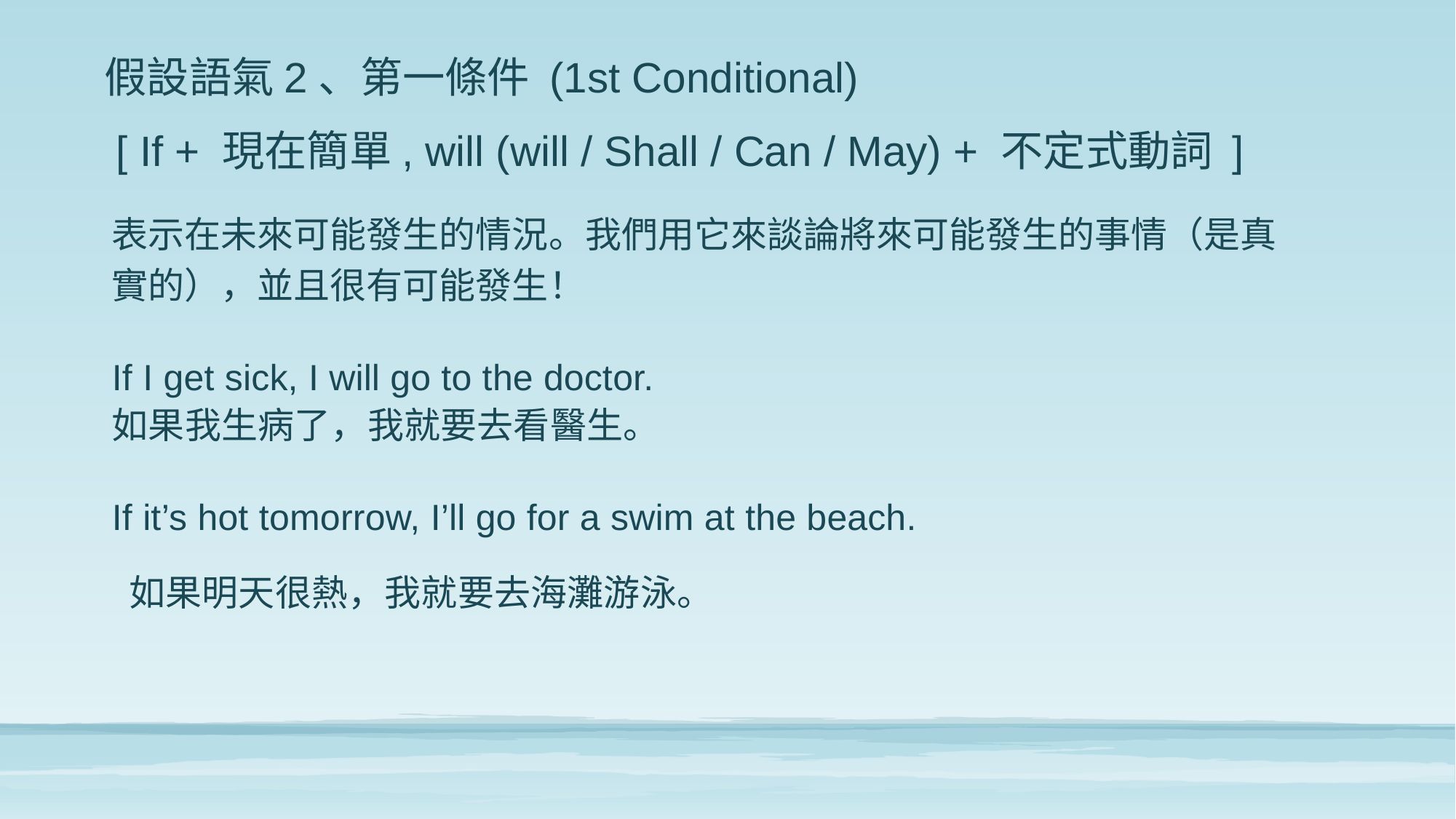

# 假設語氣2、第一條件 (1st Conditional)
 [ If + 現在簡單, will (will / Shall / Can / May) + 不定式動詞 ]
表示在未來可能發生的情況。我們用它來談論將來可能發生的事情（是真實的），並且很有可能發生！
If I get sick, I will go to the doctor.
如果我生病了，我就要去看醫生。
If it’s hot tomorrow, I’ll go for a swim at the beach.
 如果明天很熱，我就要去海灘游泳。